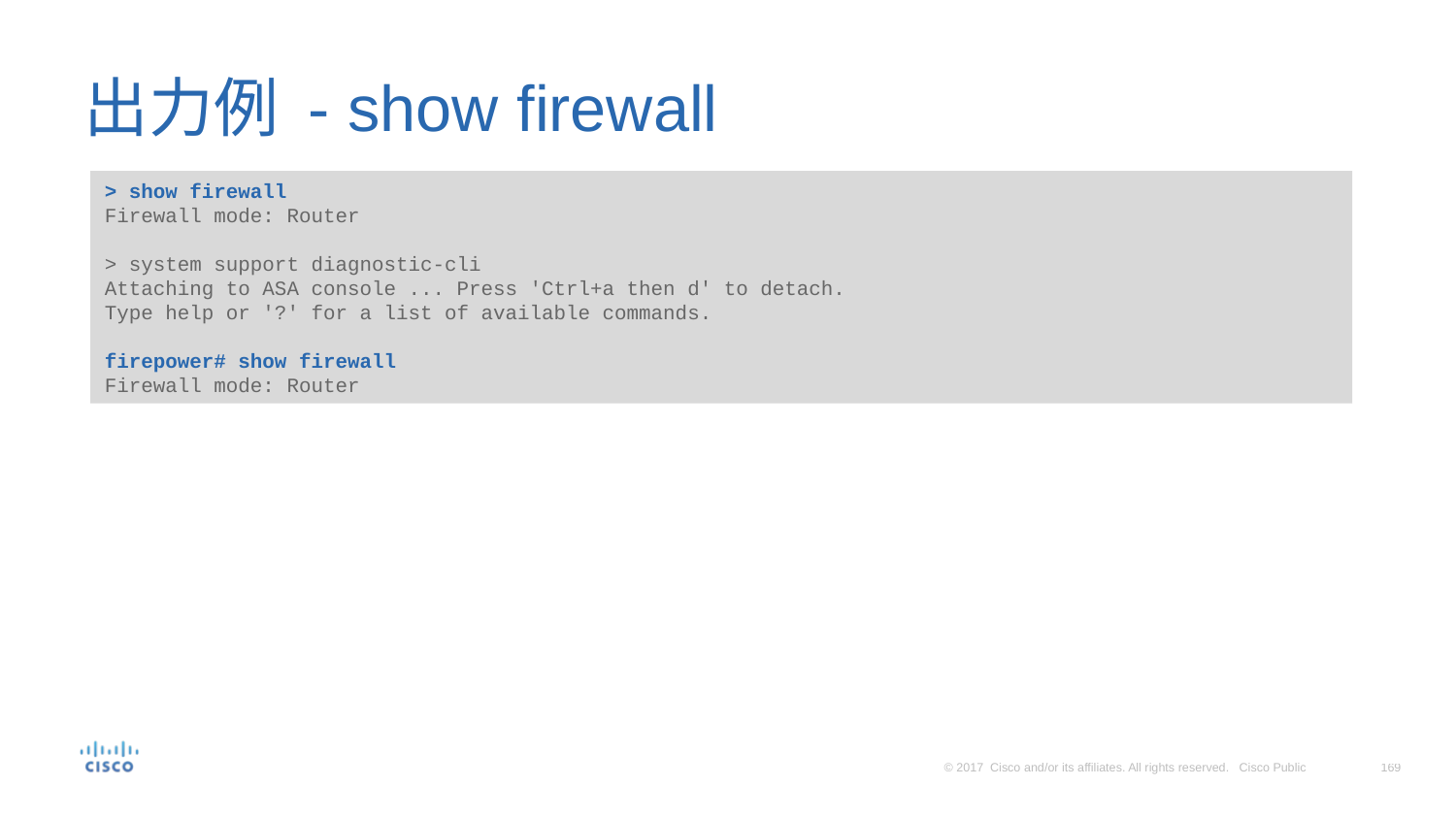

# 出力例 - show firewall
> show firewall
Firewall mode: Router

> system support diagnostic-cli
Attaching to ASA console ... Press 'Ctrl+a then d' to detach.
Type help or '?' for a list of available commands.

firepower# show firewall
Firewall mode: Router